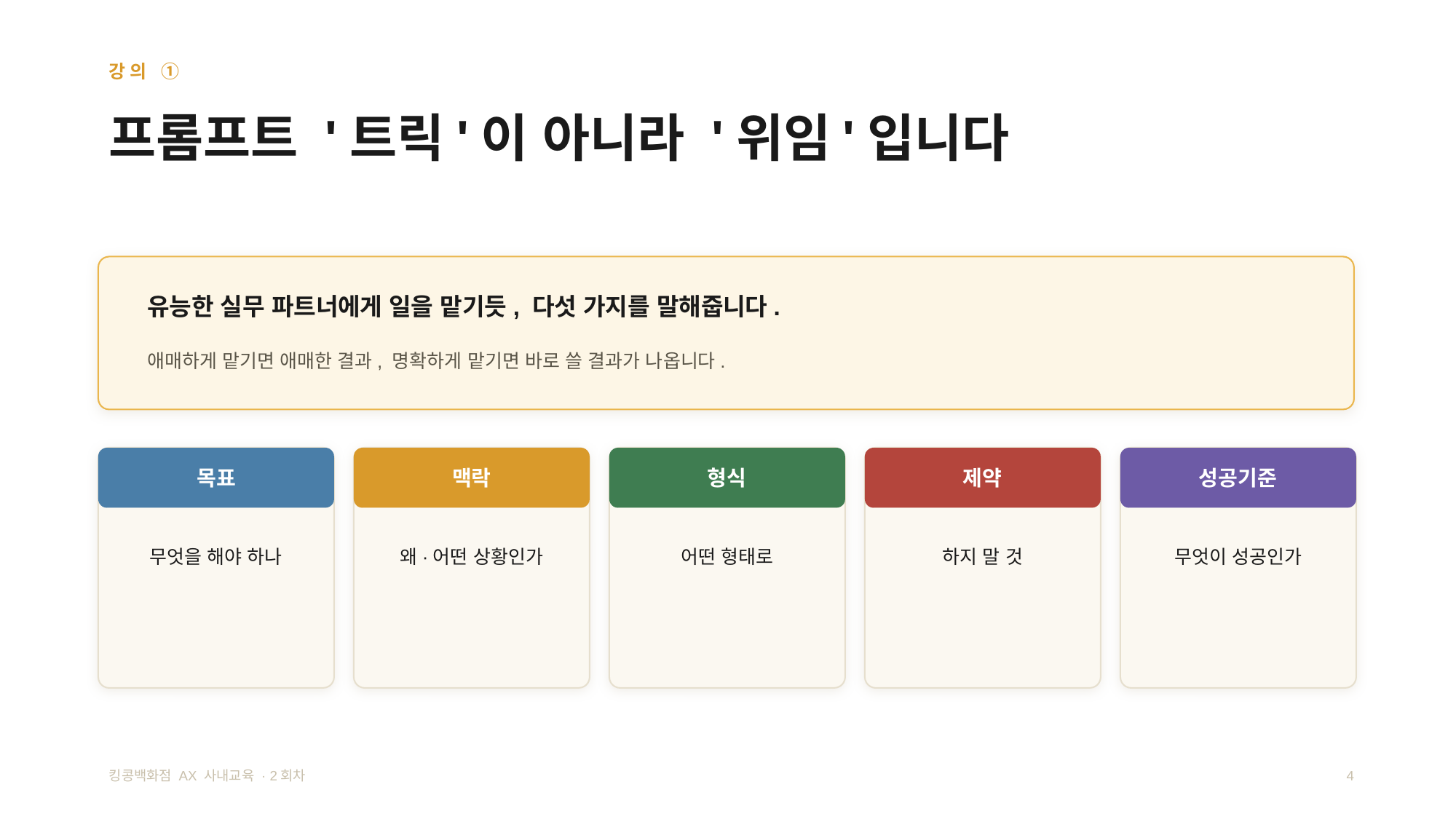

강의 ①
프롬프트 '트릭'이 아니라 '위임'입니다

유능한 실무 파트너에게 일을 맡기듯, 다섯 가지를 말해줍니다.
애매하게 맡기면 애매한 결과, 명확하게 맡기면 바로 쓸 결과가 나옵니다.

목표

맥락

형식

제약

성공기준
무엇을 해야 하나
왜·어떤 상황인가
어떤 형태로
하지 말 것
무엇이 성공인가
킹콩백화점 AX 사내교육 · 2회차
4